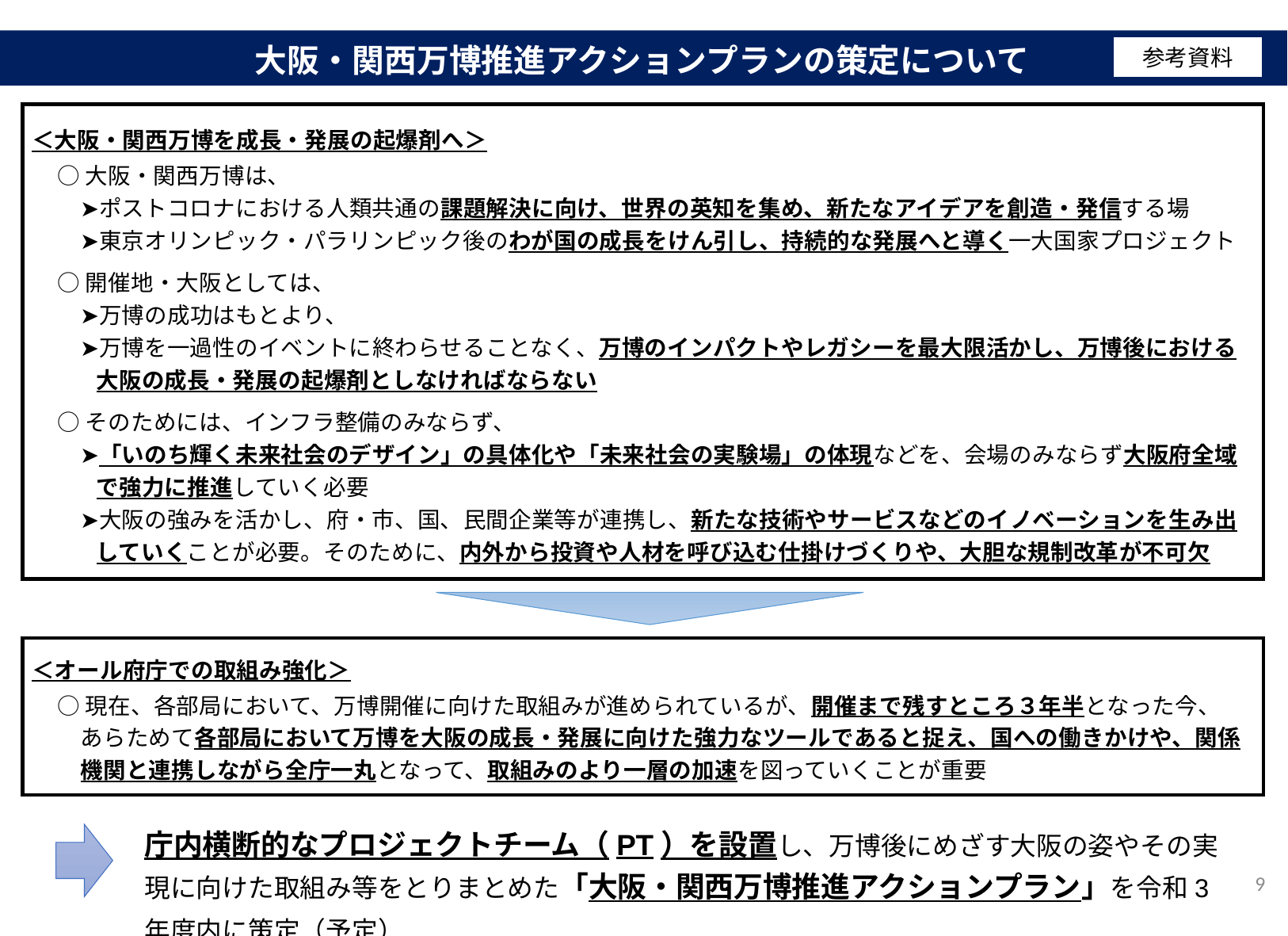

# 大阪・関西万博推進アクションプランの策定について
参考資料

＜大阪・関西万博を成長・発展の起爆剤へ＞
○大阪・関西万博は、
　➤ポストコロナにおける人類共通の課題解決に向け、世界の英知を集め、新たなアイデアを創造・発信する場
　➤東京オリンピック・パラリンピック後のわが国の成長をけん引し、持続的な発展へと導く一大国家プロジェクト
○開催地・大阪としては、
　➤万博の成功はもとより、
　➤万博を一過性のイベントに終わらせることなく、万博のインパクトやレガシーを最大限活かし、万博後における大阪の成長・発展の起爆剤としなければならない
○そのためには、インフラ整備のみならず、
　➤「いのち輝く未来社会のデザイン」の具体化や「未来社会の実験場」の体現などを、会場のみならず大阪府全域で強力に推進していく必要
　➤大阪の強みを活かし、府・市、国、民間企業等が連携し、新たな技術やサービスなどのイノベーションを生み出していくことが必要。そのために、内外から投資や人材を呼び込む仕掛けづくりや、大胆な規制改革が不可欠

＜オール府庁での取組み強化＞

○現在、各部局において、万博開催に向けた取組みが進められているが、開催まで残すところ３年半となった今、あらためて各部局において万博を大阪の成長・発展に向けた強力なツールであると捉え、国への働きかけや、関係機関と連携しながら全庁一丸となって、取組みのより一層の加速を図っていくことが重要
庁内横断的なプロジェクトチーム（PT）を設置し、万博後にめざす大阪の姿やその実現に向けた取組み等をとりまとめた「大阪・関西万博推進アクションプラン」を令和3年度内に策定（予定）

9